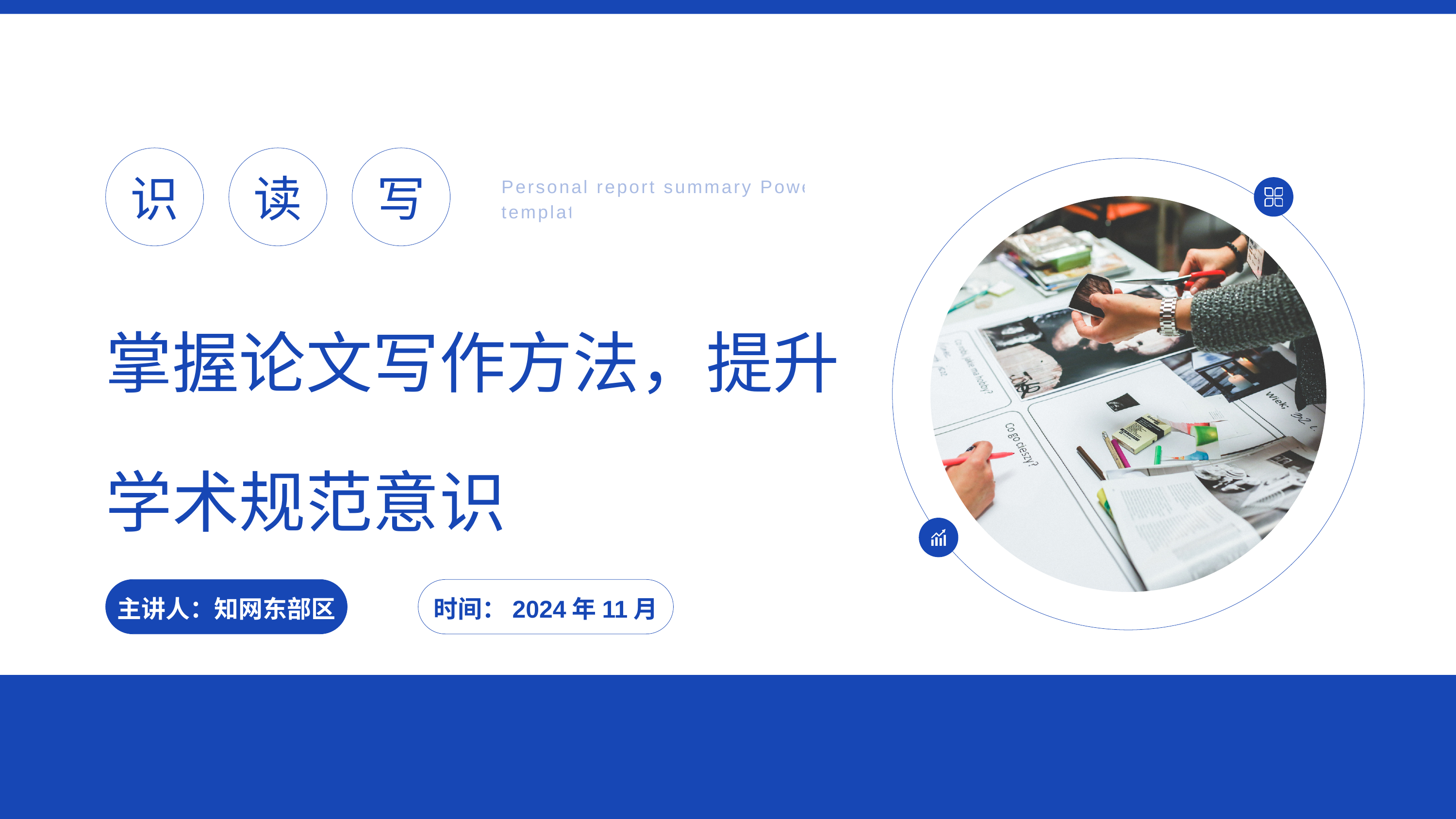

识
读
写
Personal report summary PowerPoint template

掌握论文写作方法，提升学术规范意识

主讲人：知网东部区
时间：2024年11月